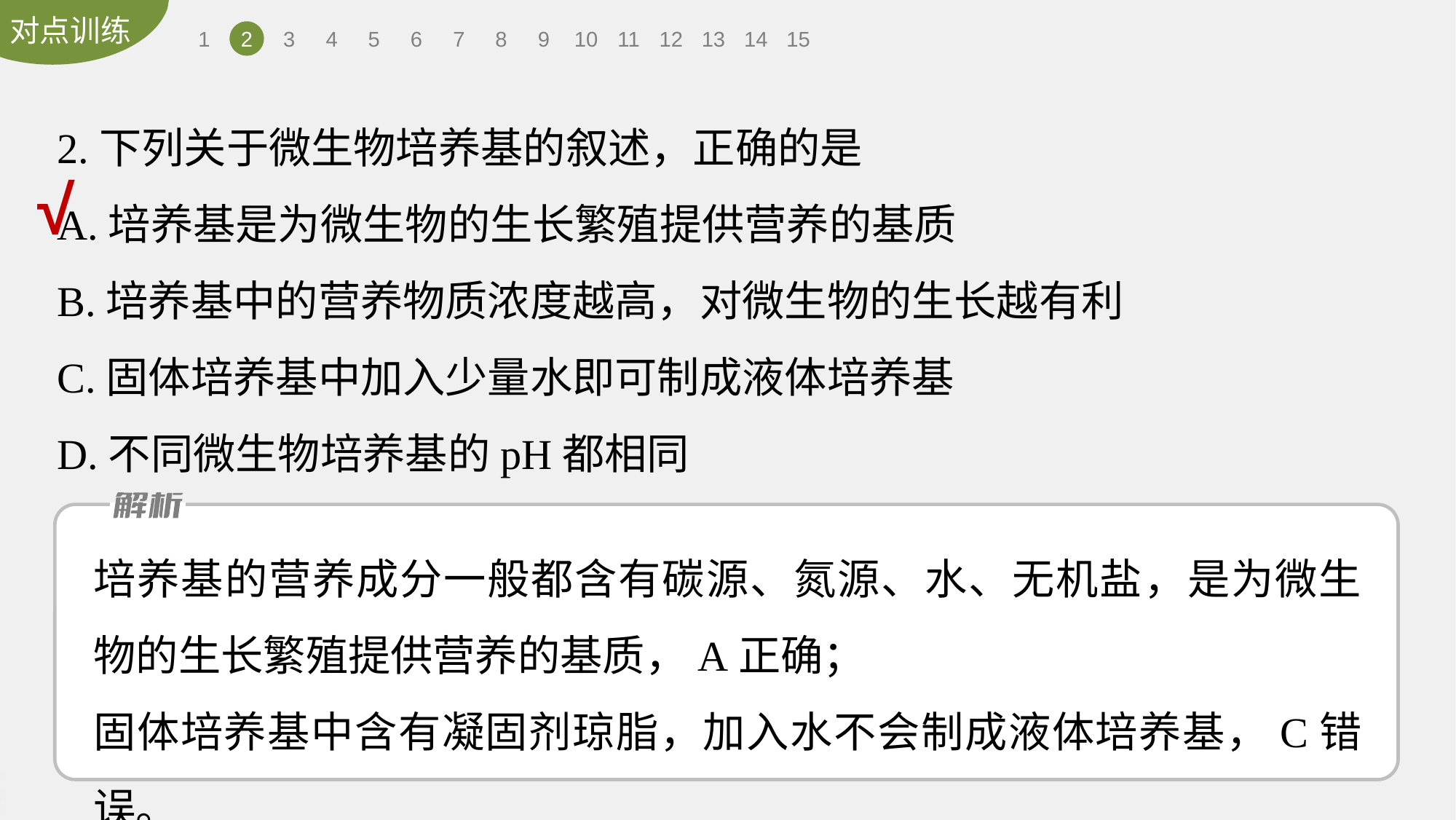

1
2
3
4
5
6
7
8
9
10
11
12
13
14
15
2.下列关于微生物培养基的叙述，正确的是
A.培养基是为微生物的生长繁殖提供营养的基质
B.培养基中的营养物质浓度越高，对微生物的生长越有利
C.固体培养基中加入少量水即可制成液体培养基
D.不同微生物培养基的pH都相同
√

培养基的营养成分一般都含有碳源、氮源、水、无机盐，是为微生物的生长繁殖提供营养的基质，A正确；
固体培养基中含有凝固剂琼脂，加入水不会制成液体培养基，C错误。